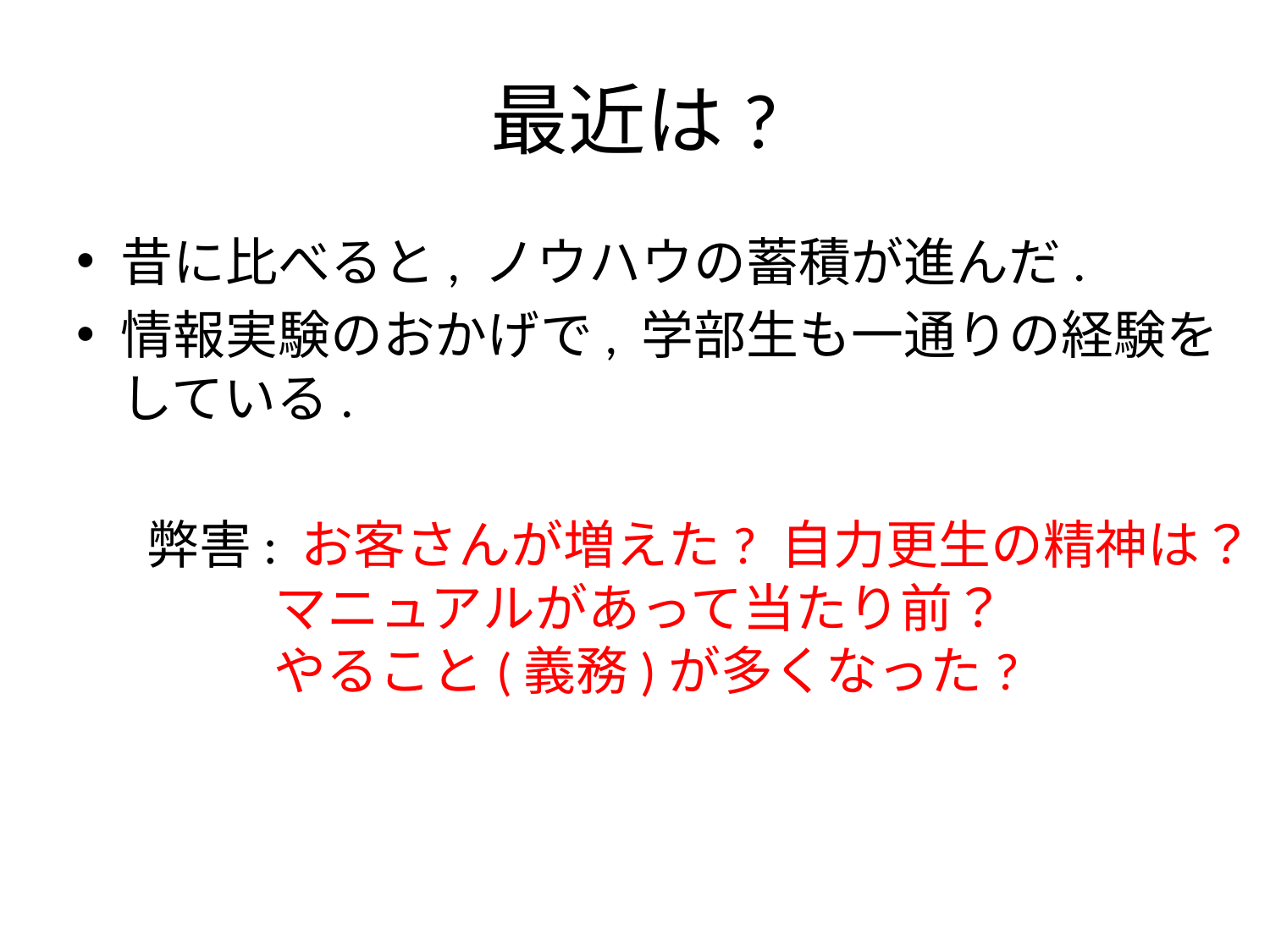

# 最近は?
昔に比べると, ノウハウの蓄積が進んだ.
情報実験のおかげで, 学部生も一通りの経験をしている.

     弊害: お客さんが増えた? 自力更生の精神は？
             マニュアルがあって当たり前？
             やること(義務)が多くなった?